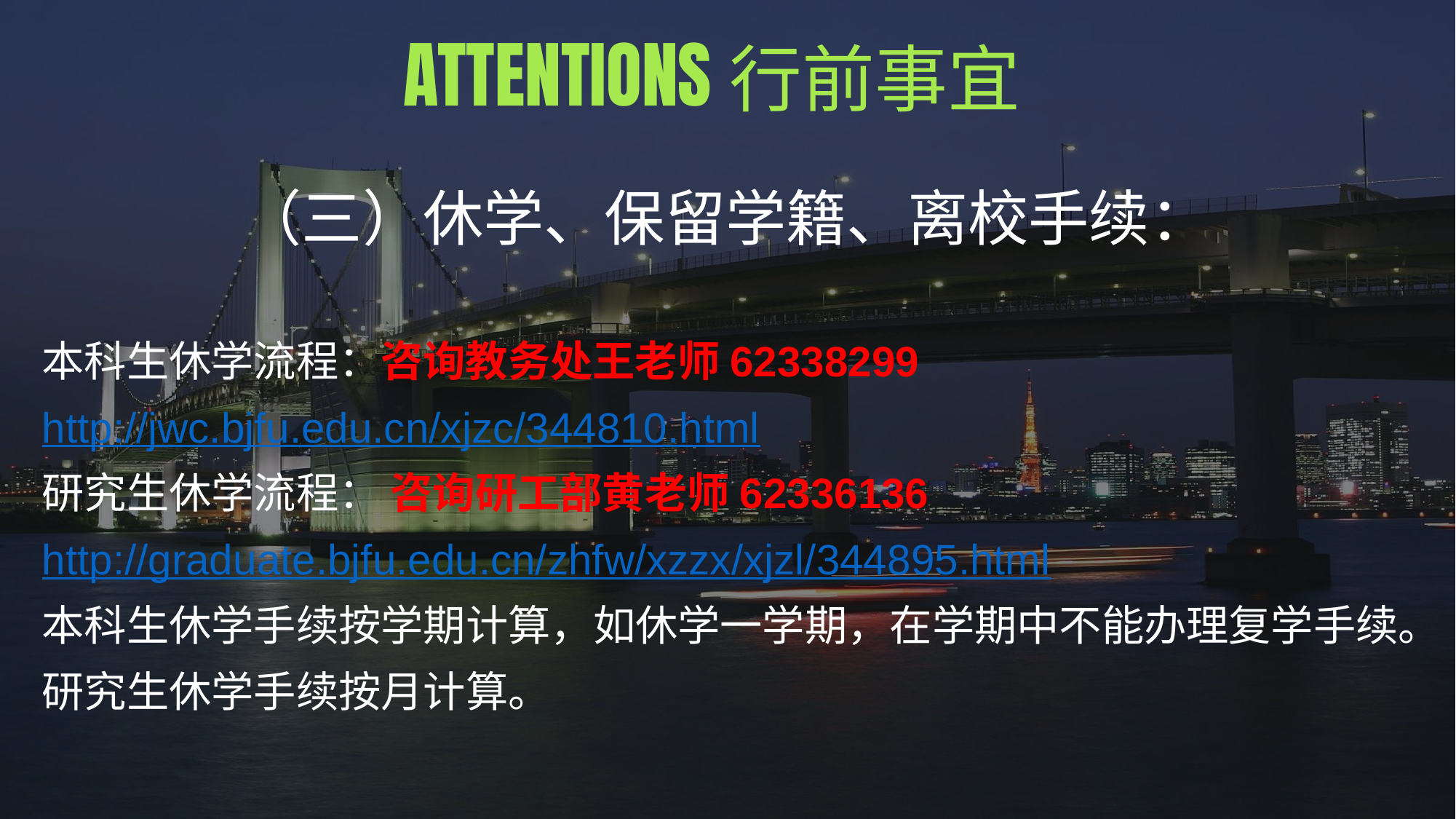

ATTENTIONS行前事宜
（三）休学、保留学籍、离校手续：

本科生休学流程：咨询教务处王老师62338299
http://jwc.bjfu.edu.cn/xjzc/344810.html
研究生休学流程： 咨询研工部黄老师62336136
http://graduate.bjfu.edu.cn/zhfw/xzzx/xjzl/344895.html
本科生休学手续按学期计算，如休学一学期，在学期中不能办理复学手续。
研究生休学手续按月计算。